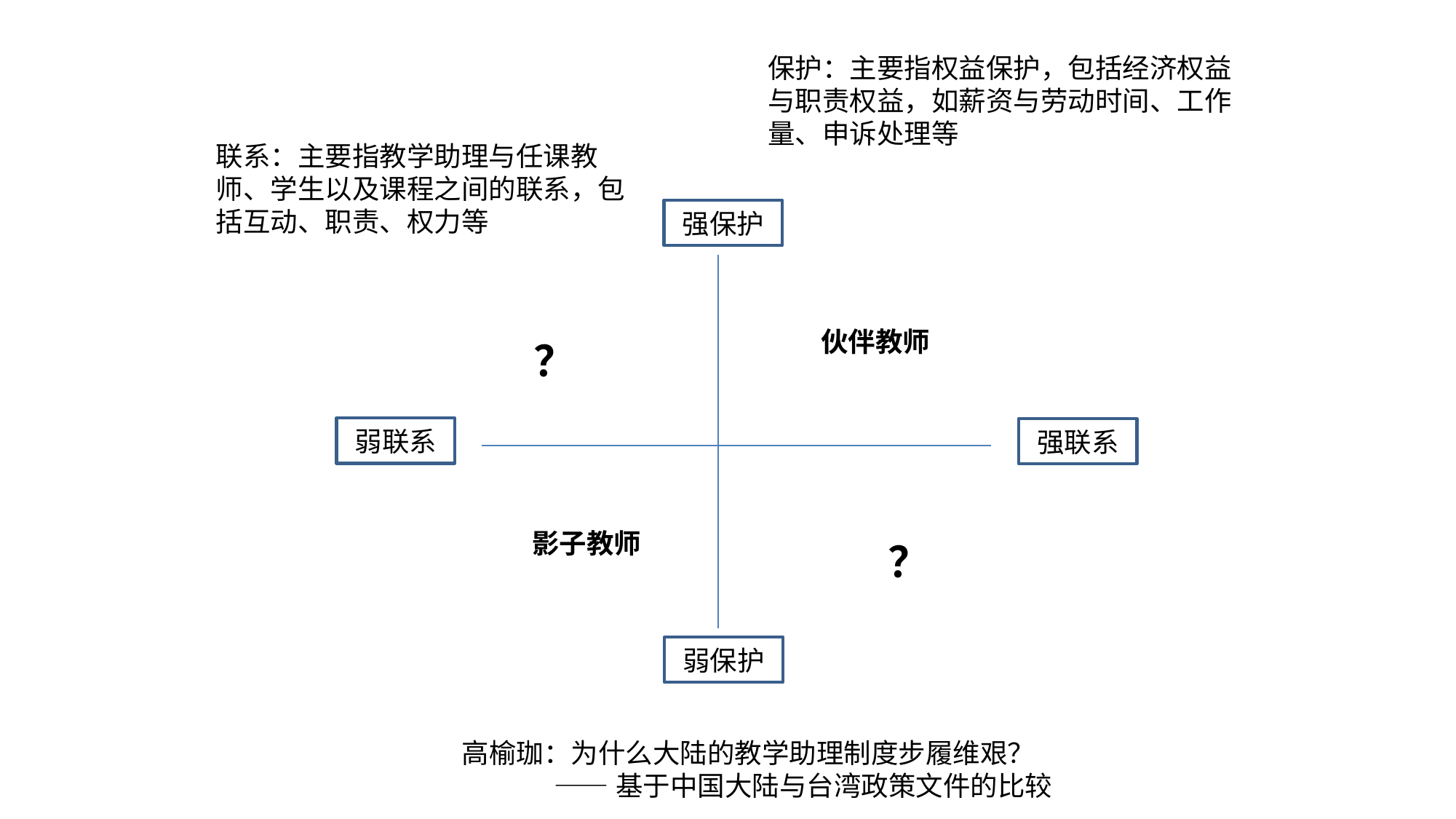

保护：主要指权益保护，包括经济权益与职责权益，如薪资与劳动时间、工作量、申诉处理等
联系：主要指教学助理与任课教师、学生以及课程之间的联系，包括互动、职责、权力等
强保护
伙伴教师
？
弱联系
强联系
影子教师
？
弱保护
高榆珈：为什么大陆的教学助理制度步履维艰？
               ——基于中国大陆与台湾政策文件的比较